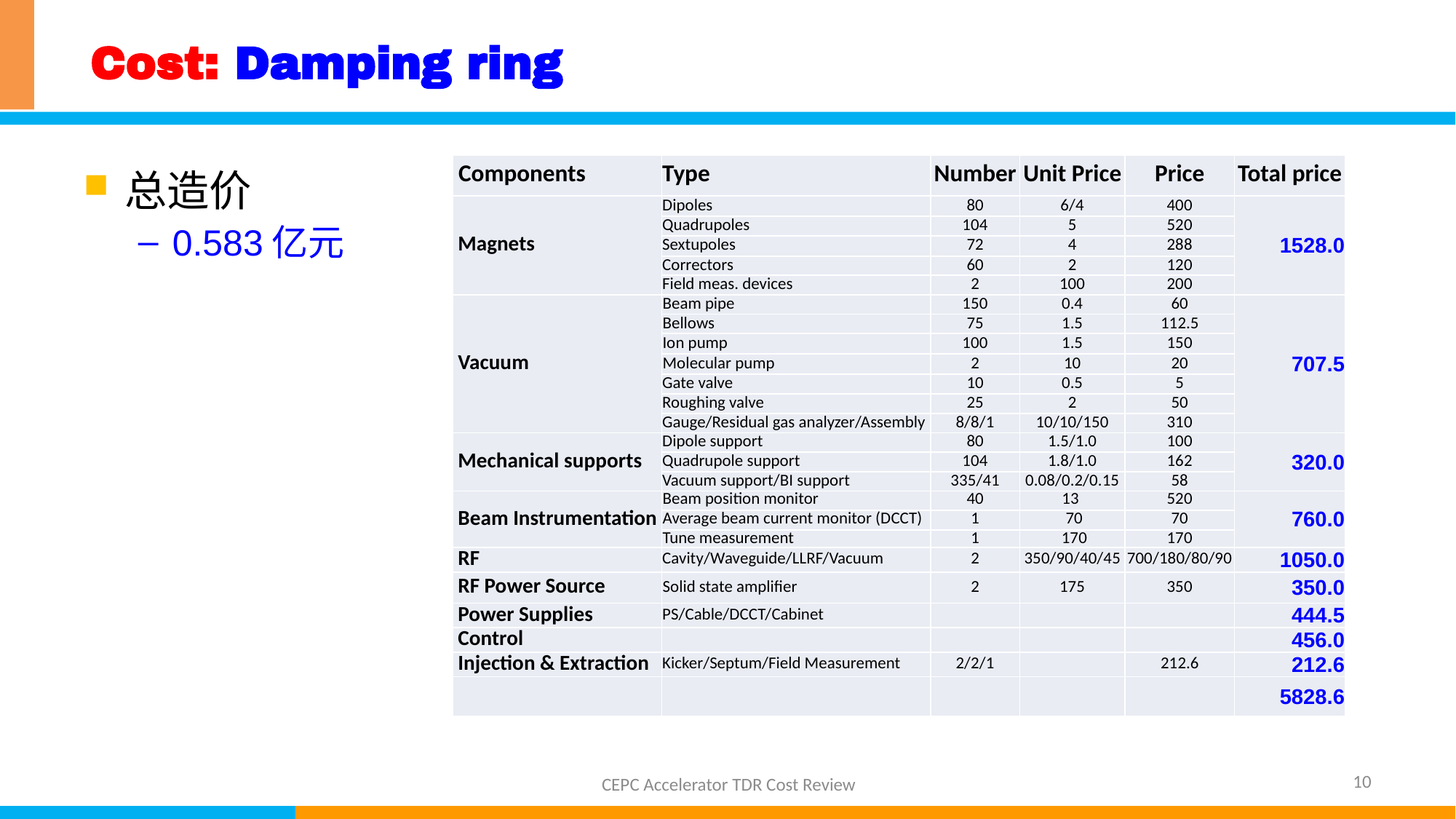

# Cost: Damping ring
总造价
0.583亿元

| Components | Type | Number | Unit Price | Price | Total price |
| --- | --- | --- | --- | --- | --- |
| Magnets | Dipoles | 80 | 6/4 | 400 | 1528.0 |
|  | Quadrupoles | 104 | 5 | 520 |  |
|  | Sextupoles | 72 | 4 | 288 |  |
|  | Correctors | 60 | 2 | 120 |  |
|  | Field meas. devices | 2 | 100 | 200 |  |
| Vacuum | Beam pipe | 150 | 0.4 | 60 | 707.5 |
|  | Bellows | 75 | 1.5 | 112.5 |  |
|  | Ion pump | 100 | 1.5 | 150 |  |
|  | Molecular pump | 2 | 10 | 20 |  |
|  | Gate valve | 10 | 0.5 | 5 |  |
|  | Roughing valve | 25 | 2 | 50 |  |
|  | Gauge/Residual gas analyzer/Assembly | 8/8/1 | 10/10/150 | 310 |  |
| Mechanical supports | Dipole support | 80 | 1.5/1.0 | 100 | 320.0 |
|  | Quadrupole support | 104 | 1.8/1.0 | 162 |  |
|  | Vacuum support/BI support | 335/41 | 0.08/0.2/0.15 | 58 |  |
| Beam Instrumentation | Beam position monitor | 40 | 13 | 520 | 760.0 |
|  | Average beam current monitor (DCCT) | 1 | 70 | 70 |  |
|  | Tune measurement | 1 | 170 | 170 |  |
| RF | Cavity/Waveguide/LLRF/Vacuum | 2 | 350/90/40/45 | 700/180/80/90 | 1050.0 |
| RF Power Source | Solid state amplifier | 2 | 175 | 350 | 350.0 |
| Power Supplies | PS/Cable/DCCT/Cabinet |  |  |  | 444.5 |
| Control |  |  |  |  | 456.0 |
| Injection & Extraction | Kicker/Septum/Field Measurement | 2/2/1 |  | 212.6 | 212.6 |
|  |  |  |  |  | 5828.6 |
10
CEPC Accelerator TDR Cost Review